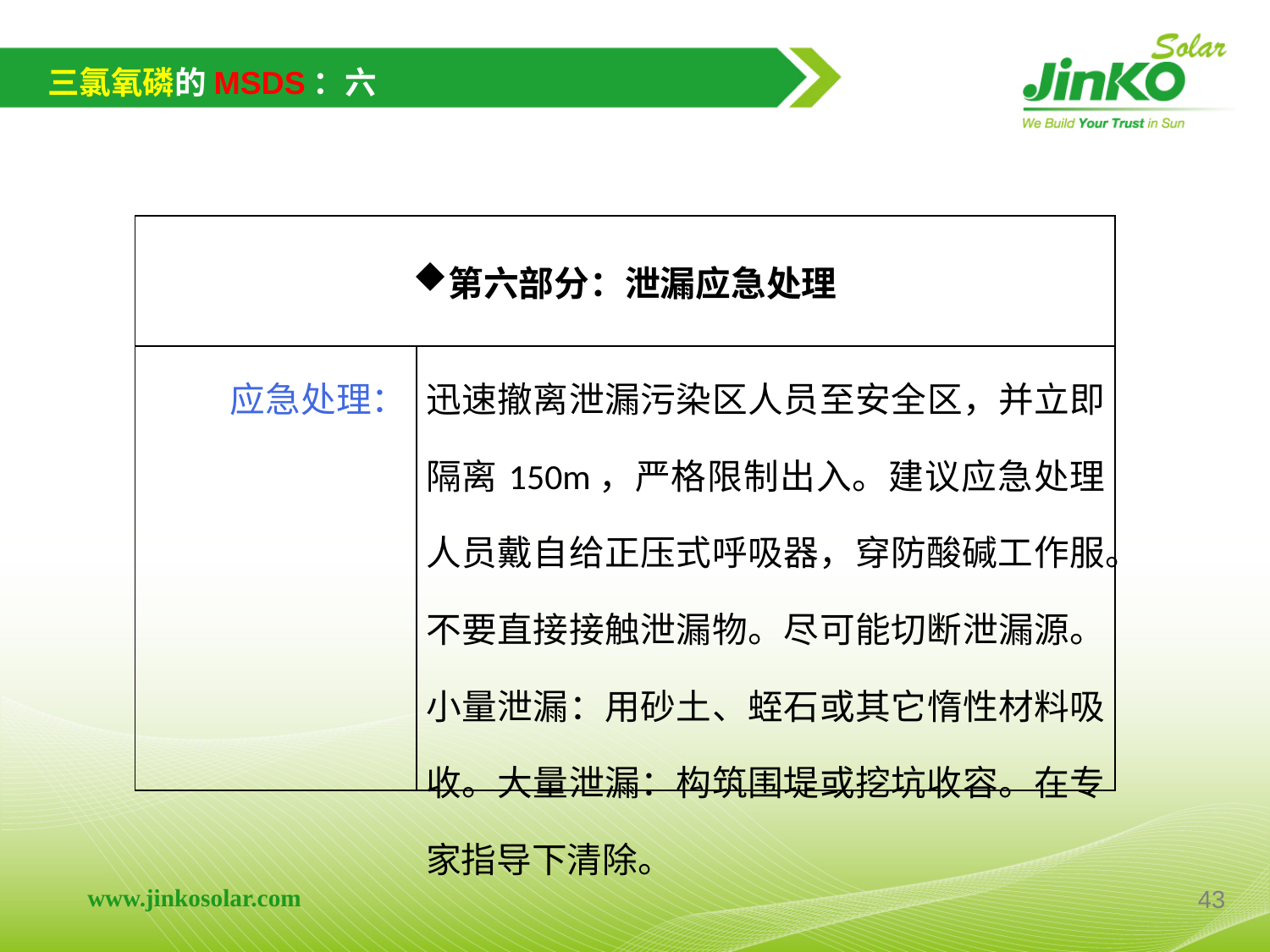

三氯氧磷的MSDS：六
| 第六部分：泄漏应急处理 |  |
| --- | --- |
| 应急处理： | 迅速撤离泄漏污染区人员至安全区，并立即隔离150m，严格限制出入。建议应急处理人员戴自给正压式呼吸器，穿防酸碱工作服。不要直接接触泄漏物。尽可能切断泄漏源。小量泄漏：用砂土、蛭石或其它惰性材料吸收。大量泄漏：构筑围堤或挖坑收容。在专家指导下清除。 |